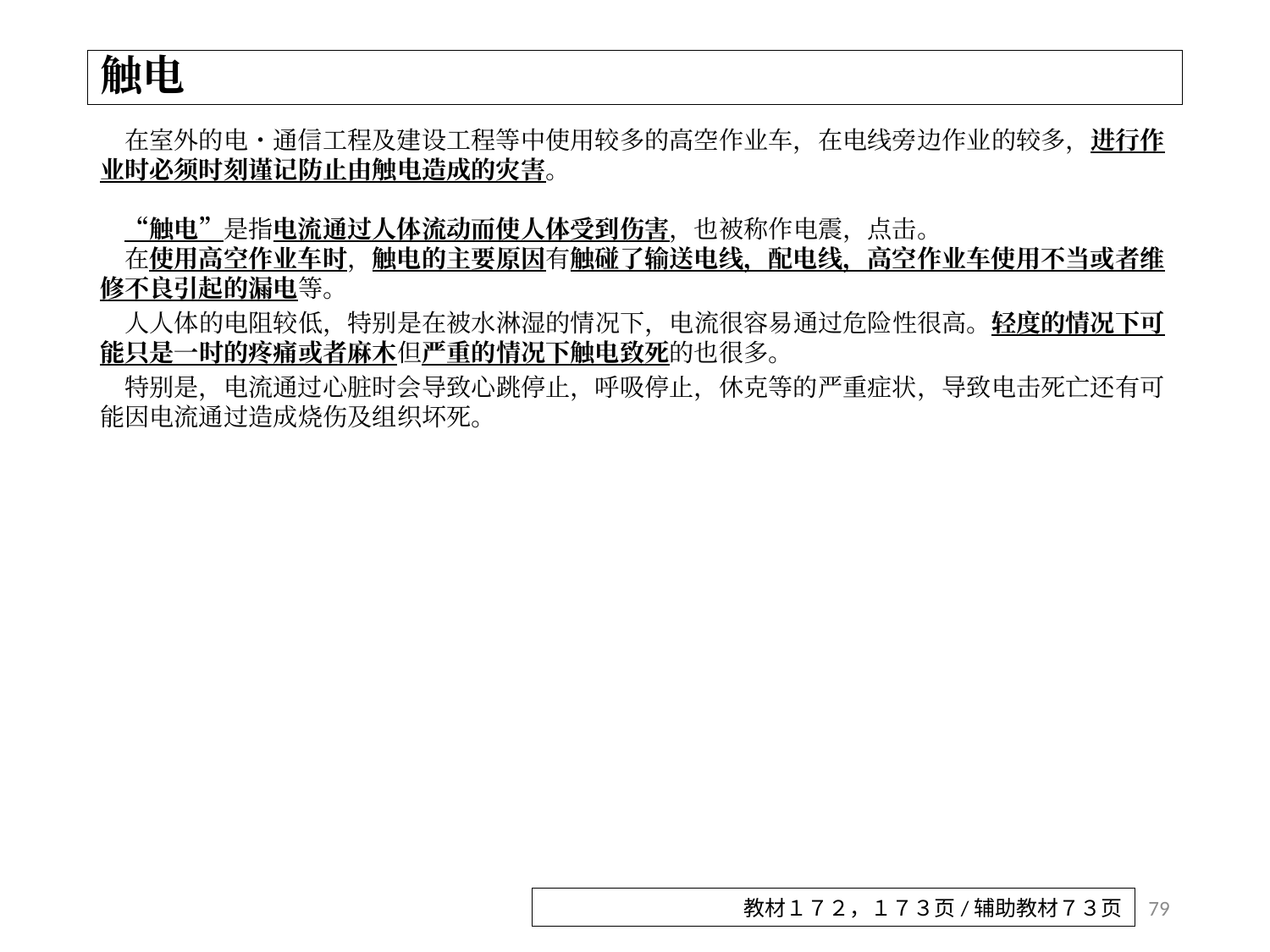

# 触电
　在室外的电・通信工程及建设工程等中使用较多的高空作业车，在电线旁边作业的较多，进行作业时必须时刻谨记防止由触电造成的灾害。

　“触电”是指电流通过人体流动而使人体受到伤害，也被称作电震，点击。
　在使用高空作业车时，触电的主要原因有触碰了输送电线，配电线，高空作业车使用不当或者维修不良引起的漏电等。
　人人体的电阻较低，特别是在被水淋湿的情况下，电流很容易通过危险性很高。轻度的情况下可能只是一时的疼痛或者麻木但严重的情况下触电致死的也很多。
　特别是，电流通过心脏时会导致心跳停止，呼吸停止，休克等的严重症状，导致电击死亡还有可能因电流通过造成烧伤及组织坏死。

79
教材１７２，１７３页/辅助教材７３页